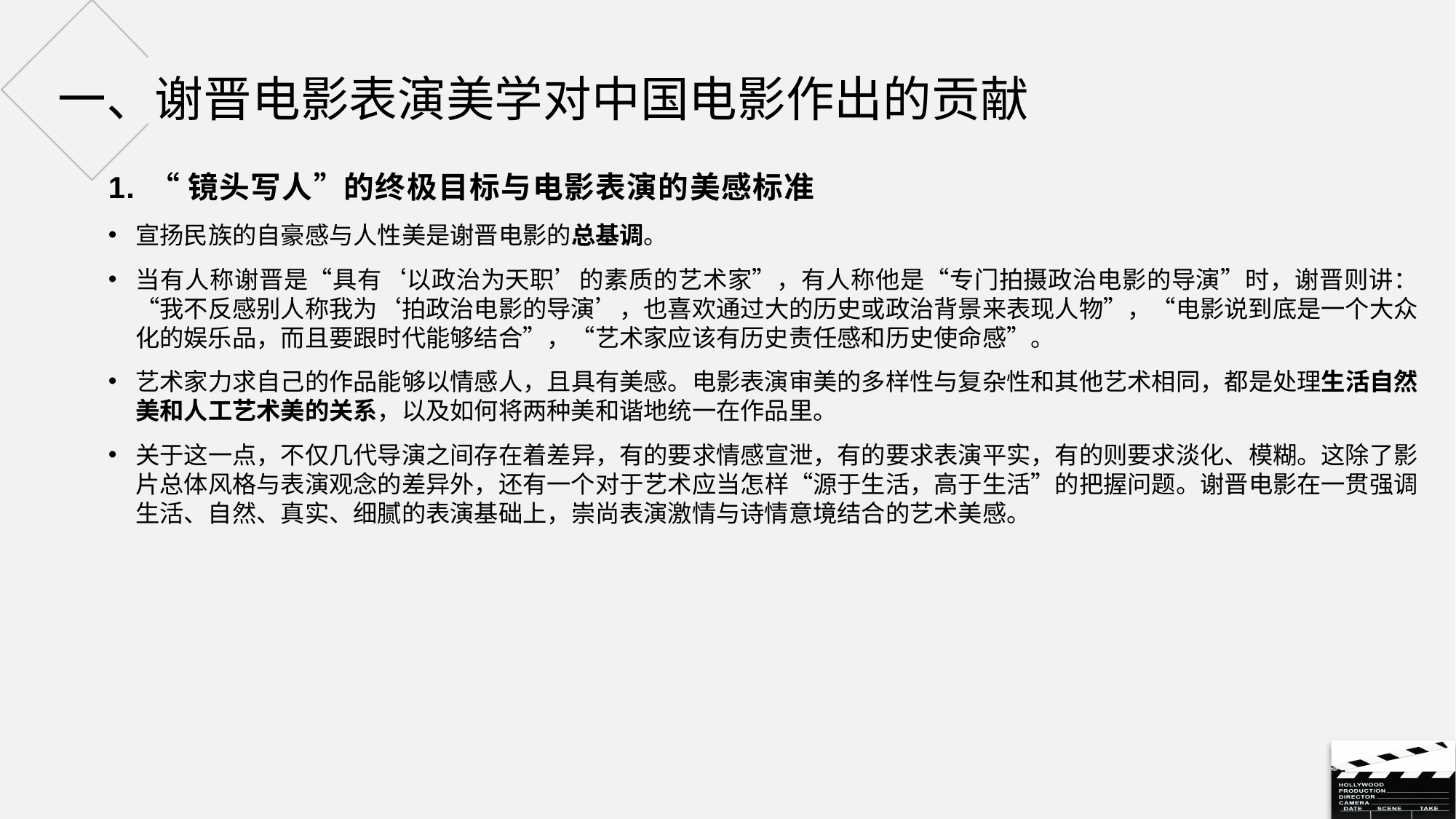

# 一、谢晋电影表演美学对中国电影作出的贡献
“镜头写人”的终极目标与电影表演的美感标准
宣扬民族的自豪感与人性美是谢晋电影的总基调。
当有人称谢晋是“具有‘以政治为天职’的素质的艺术家”，有人称他是“专门拍摄政治电影的导演”时，谢晋则讲：“我不反感别人称我为‘拍政治电影的导演’，也喜欢通过大的历史或政治背景来表现人物”，“电影说到底是一个大众化的娱乐品，而且要跟时代能够结合”，“艺术家应该有历史责任感和历史使命感”。
艺术家力求自己的作品能够以情感人，且具有美感。电影表演审美的多样性与复杂性和其他艺术相同，都是处理生活自然美和人工艺术美的关系，以及如何将两种美和谐地统一在作品里。
关于这一点，不仅几代导演之间存在着差异，有的要求情感宣泄，有的要求表演平实，有的则要求淡化、模糊。这除了影片总体风格与表演观念的差异外，还有一个对于艺术应当怎样“源于生活，高于生活”的把握问题。谢晋电影在一贯强调生活、自然、真实、细腻的表演基础上，崇尚表演激情与诗情意境结合的艺术美感。